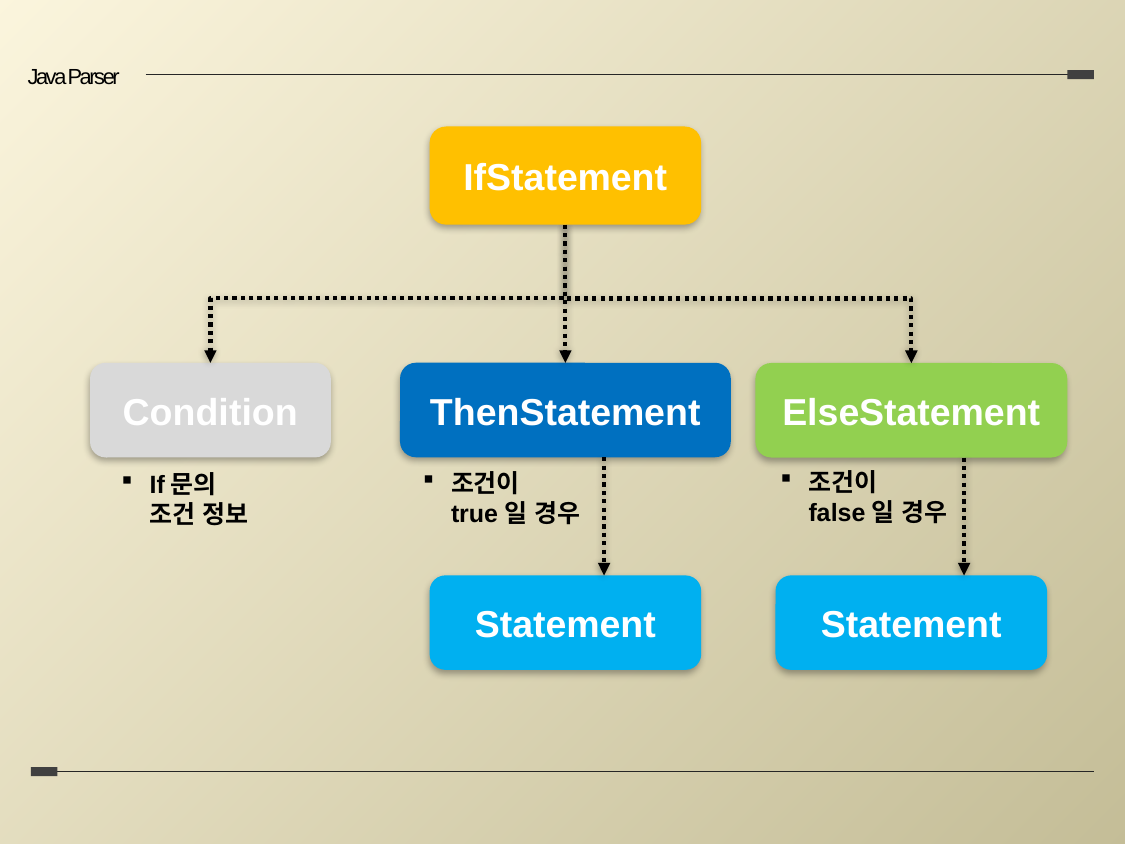

Java Parser

IfStatement
Condition
ThenStatement
ElseStatement
조건이
false일 경우
조건이
true일 경우
If문의
조건 정보
Statement
Statement